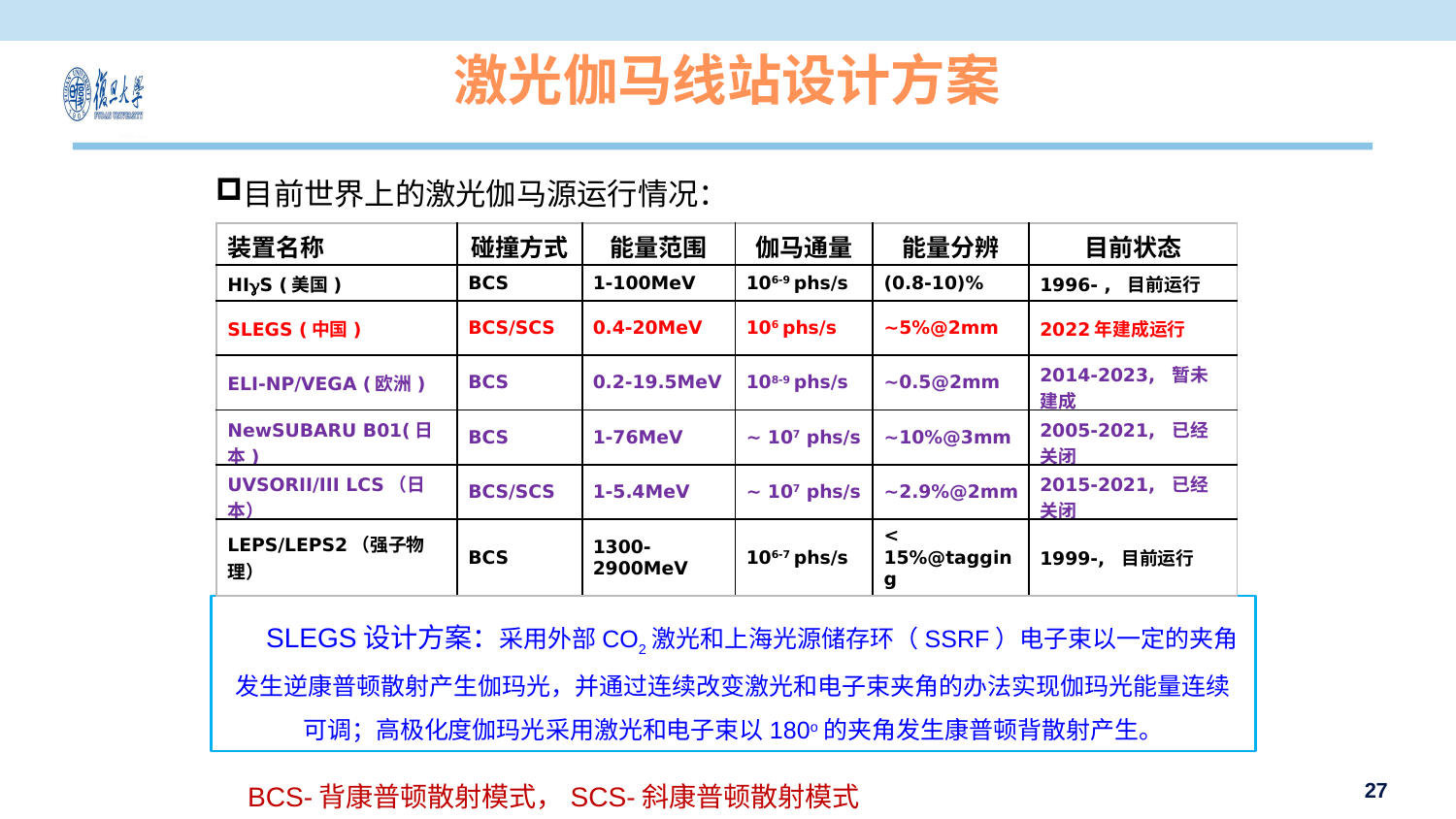

# 激光伽马线站设计方案
目前世界上的激光伽马源运行情况：
| 装置名称 | 碰撞方式 | 能量范围 | 伽马通量 | 能量分辨 | 目前状态 |
| --- | --- | --- | --- | --- | --- |
| HIγS (美国) | BCS | 1-100MeV | 106-9 phs/s | (0.8-10)% | 1996- , 目前运行 |
| SLEGS (中国) | BCS/SCS | 0.4-20MeV | 106 phs/s | ~5%@2mm | 2022年建成运行 |
| ELI-NP/VEGA (欧洲) | BCS | 0.2-19.5MeV | 108-9 phs/s | ~0.5@2mm | 2014-2023, 暂未建成 |
| NewSUBARU B01(日本) | BCS | 1-76MeV | ~ 107 phs/s | ~10%@3mm | 2005-2021, 已经关闭 |
| UVSORII/III LCS（日本） | BCS/SCS | 1-5.4MeV | ~ 107 phs/s | ~2.9%@2mm | 2015-2021, 已经关闭 |
| LEPS/LEPS2（强子物理） | BCS | 1300-2900MeV | 106-7 phs/s | < 15%@tagging | 1999-, 目前运行 |
     SLEGS设计方案：采用外部CO2激光和上海光源储存环（SSRF）电子束以一定的夹角发生逆康普顿散射产生伽玛光，并通过连续改变激光和电子束夹角的办法实现伽玛光能量连续可调；高极化度伽玛光采用激光和电子束以180o的夹角发生康普顿背散射产生。
27
BCS-背康普顿散射模式，SCS-斜康普顿散射模式
Fu Changbo20220713